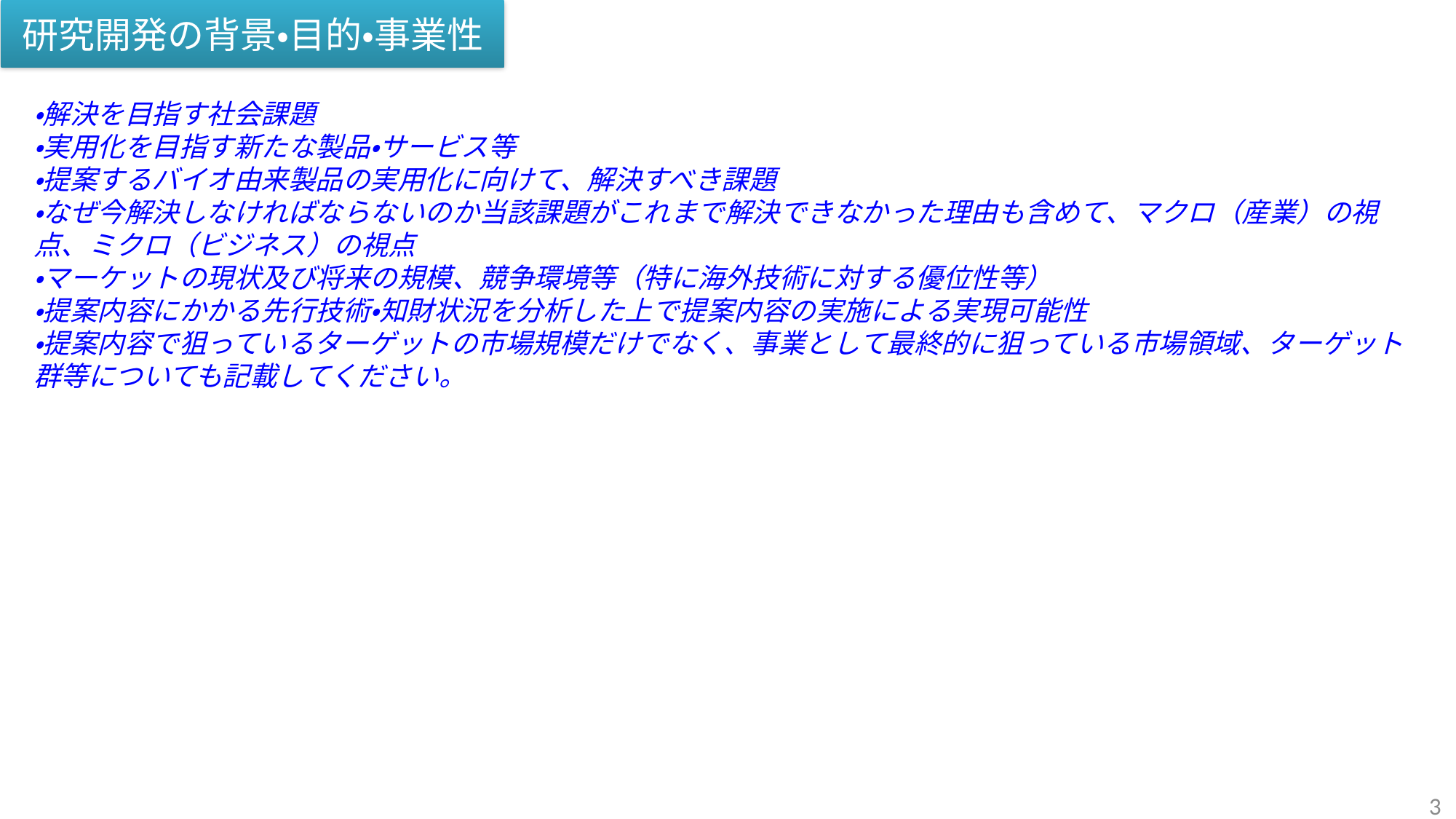

# 研究開発の背景・目的・事業性
・解決を目指す社会課題
・実用化を目指す新たな製品・サービス等
・提案するバイオ由来製品の実用化に向けて、解決すべき課題
・なぜ今解決しなければならないのか当該課題がこれまで解決できなかった理由も含めて、マクロ（産業）の視点、ミクロ（ビジネス）の視点
・マーケットの現状及び将来の規模、競争環境等（特に海外技術に対する優位性等）
・提案内容にかかる先行技術・知財状況を分析した上で提案内容の実施による実現可能性
・提案内容で狙っているターゲットの市場規模だけでなく、事業として最終的に狙っている市場領域、ターゲット群等についても記載してください。
3